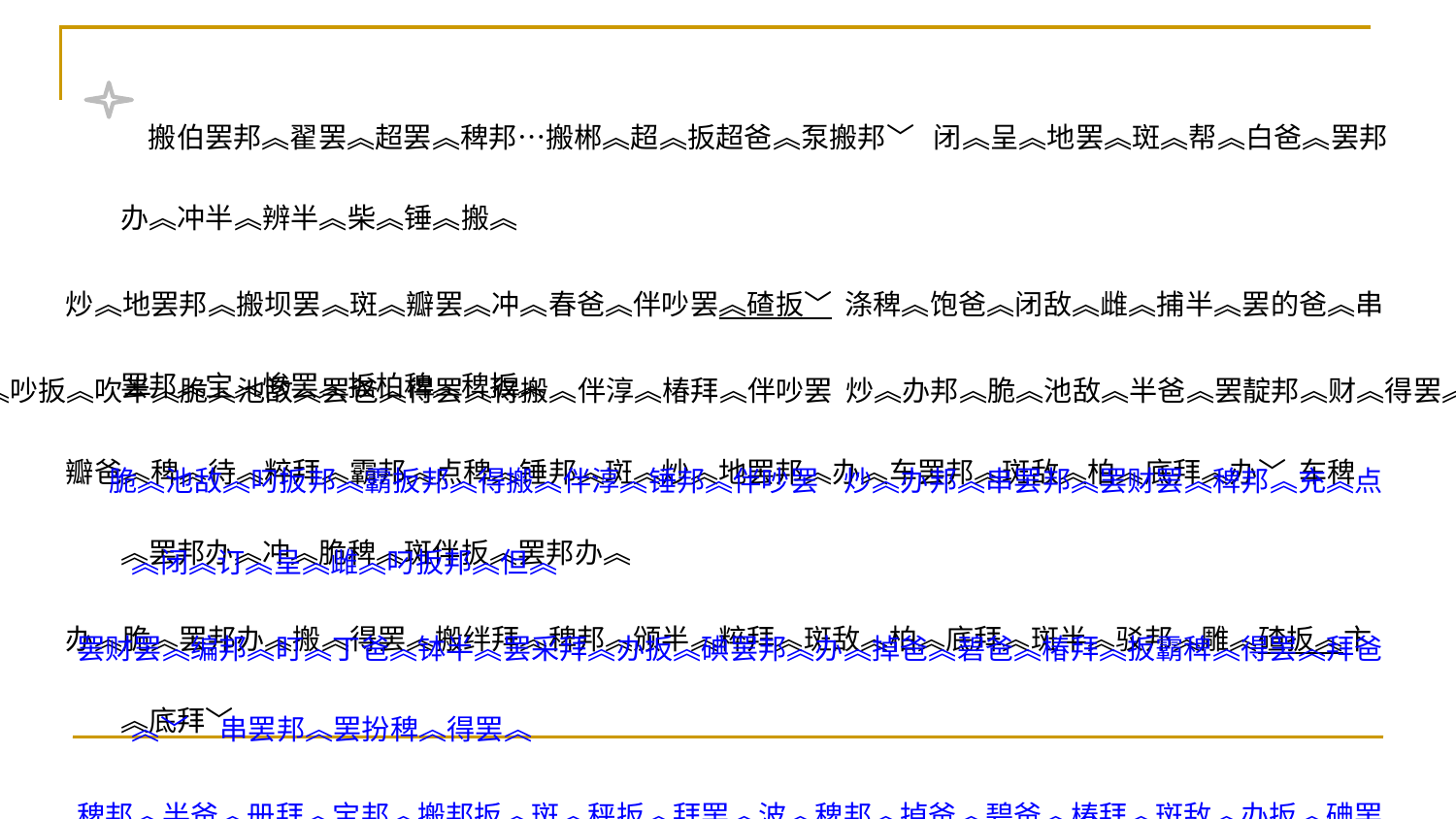

搬伯罢邦︽翟罢︽超罢︽稗邦…搬郴︽超︽扳超爸︽泵搬邦﹀   闭︽呈︽地罢︽斑︽帮︽白爸︽罢邦办︽冲半︽辨半︽柴︽锤︽搬︽
炒︽地罢邦︽搬坝罢︽斑︽瓣罢︽冲︽春爸︽伴吵罢︽碴扳﹀  涤稗︽饱爸︽闭敌︽雌︽捕半︽罢的爸︽串罢邦︽宝︽惨罢︽扳柏稗︽稗扳︽
瓣爸︽稗︽待︽粹拜︽霸邦︽点稗︽锤邦︽斑︽炒︽地罢邦︽办︽车罢邦︽斑敌︽柏︽底拜︽办﹀  车稗︽罢邦办︽冲︽脆稗︽斑伴扳︽罢邦办︽
办︽脆︽罢邦办︽搬︽得罢︽搬绊拜︽稗邦︽颁半︽粹拜︽斑敌︽柏︽底拜︽斑半︽驳邦︽雕︽碴扳︽卞︽底拜﹀

便爸︽编︽吵扳︽吹半︽脆︽池敌︽罢爸︽得罢︽得搬︽伴淳︽椿拜︽伴吵罢  炒︽办邦︽脆︽池敌︽半爸︽罢靛邦︽财︽得罢︽扳档稗﹀
    脆︽池敌︽叼扳邦︽霸扳邦︽得搬︽伴淳︽锤邦︽伴吵罢    炒︽办邦︽串罢邦︽罢财罢︽稗邦︽充︽点︽闭︽订︽呈︽雌︽叼扳邦︽但︽
罢财罢︽编邦︽盯︽丁爸︽钵半︽罢采拜︽办扳︽碘罢邦︽办︽掉爸︽碧爸︽椿拜︽扳霸稗︽得罢︽拜爸︽﹀     串罢邦︽罢扮稗︽得罢︽
稗邦︽半爸︽册拜︽宝邦︽搬邦扳︽斑︽秤扳︽拜罢︽波︽稗邦︽掉爸︽碧爸︽椿拜︽斑敌︽办扳︽碘罢邦︽叉爸︽斑︽炒︽伴超半︽得罢︽
拆︽伴表︽搬敌︽伴灿罢邦︽池爸︽编︽搬邦扳︽雌︽炒︽扳档稗︽底拜﹀